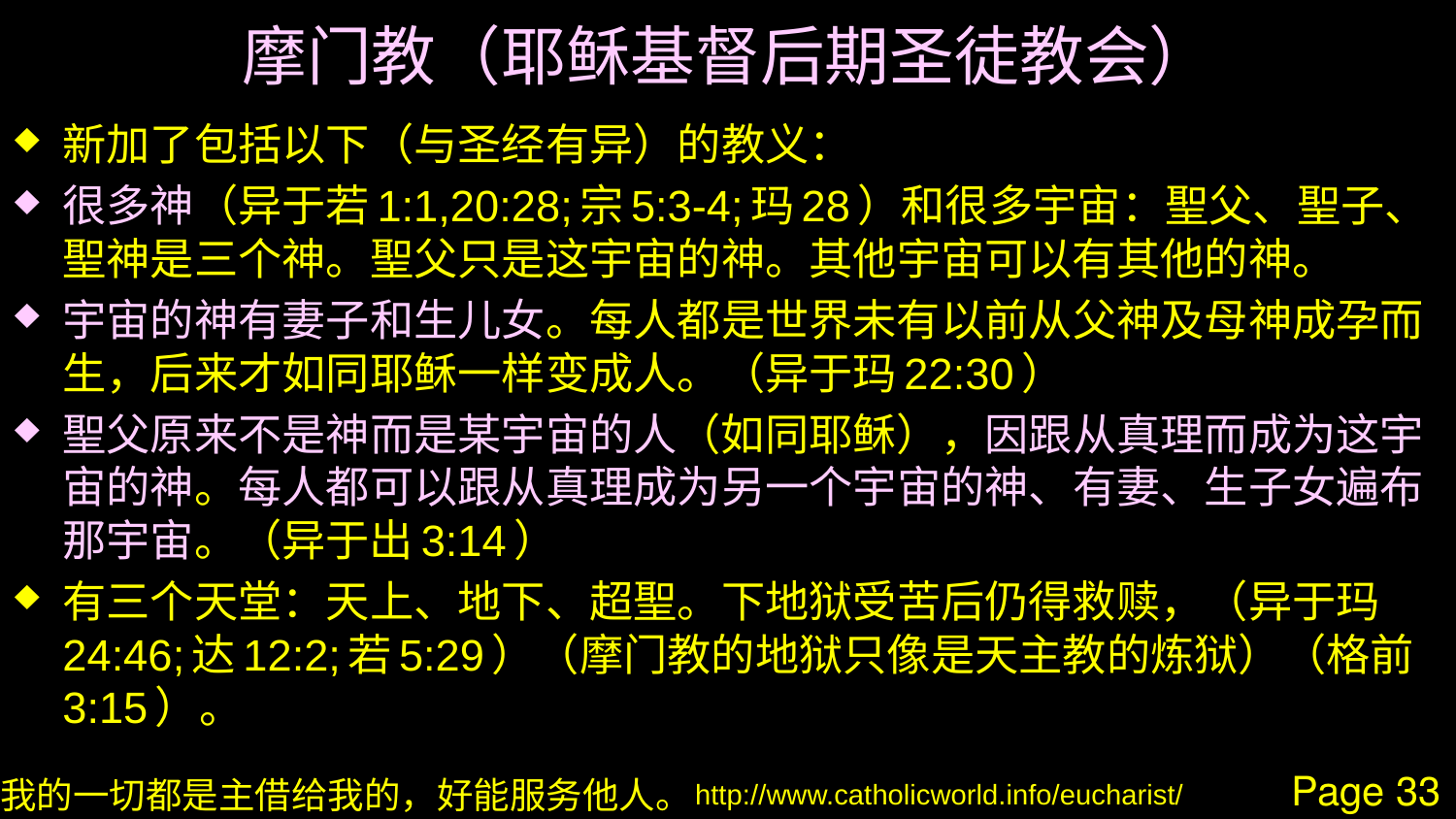

# 摩门教（耶稣基督后期圣徒教会）
新加了包括以下（与圣经有异）的教义：
很多神（异于若1:1,20:28;宗5:3-4;玛28）和很多宇宙：聖父、聖子、聖神是三个神。聖父只是这宇宙的神。其他宇宙可以有其他的神。
宇宙的神有妻子和生儿女。每人都是世界未有以前从父神及母神成孕而生，后来才如同耶稣一样变成人。（异于玛22:30）
聖父原来不是神而是某宇宙的人（如同耶稣），因跟从真理而成为这宇宙的神。每人都可以跟从真理成为另一个宇宙的神、有妻、生子女遍布那宇宙。（异于出3:14）
有三个天堂：天上、地下、超聖。下地狱受苦后仍得救赎，（异于玛24:46;达12:2;若5:29）（摩门教的地狱只像是天主教的炼狱）（格前3:15）。